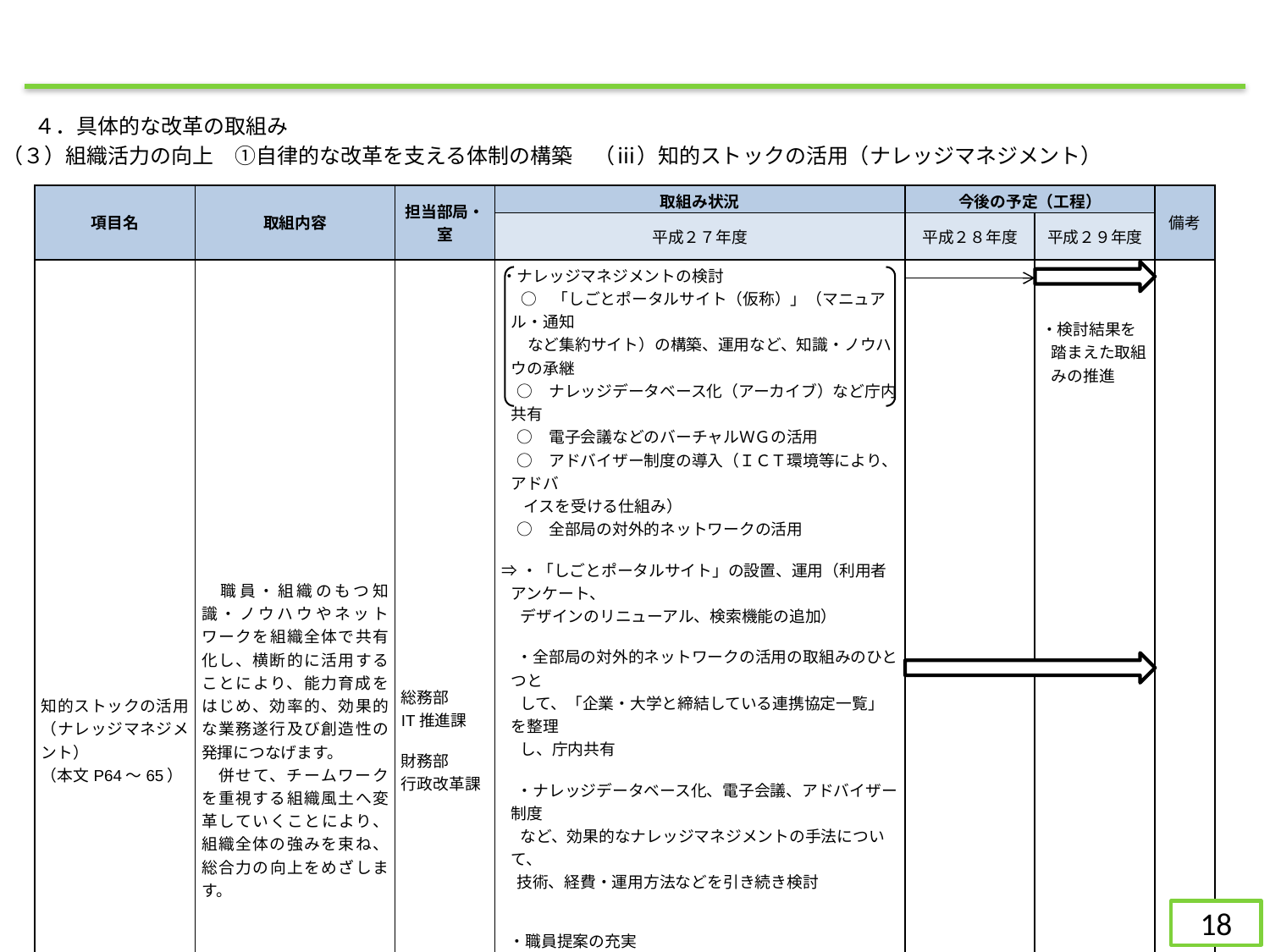

４．具体的な改革の取組み
（３）組織活力の向上　①自律的な改革を支える体制の構築　（ⅲ）知的ストックの活用（ナレッジマネジメント）
| 項目名 | 取組内容 | 担当部局・室 | 取組み状況 | 今後の予定（工程） |  | 備考 |
| --- | --- | --- | --- | --- | --- | --- |
|  |  |  | 平成２７年度 | 平成２８年度 | 平成２９年度 |  |
| 知的ストックの活用（ナレッジマネジメント） （本文P64～65） | 職員・組織のもつ知識・ノウハウやネットワークを組織全体で共有化し、横断的に活用することにより、能力育成をはじめ、効率的、効果的な業務遂行及び創造性の発揮につなげます。 　併せて、チームワークを重視する組織風土へ変革していくことにより、組織全体の強みを束ね、総合力の向上をめざします。 | 総務部 IT推進課   財務部 行政改革課 | ・ナレッジマネジメントの検討 　 ○　「しごとポータルサイト（仮称）」（マニュアル・通知 など集約サイト）の構築、運用など、知識・ノウハウの承継 　○　ナレッジデータベース化（アーカイブ）など庁内共有 　○　電子会議などのバーチャルＷＧの活用 　○　アドバイザー制度の導入（ＩＣＴ環境等により、アドバ イスを受ける仕組み） 　○　全部局の対外的ネットワークの活用 ⇒・「しごとポータルサイト」の設置、運用（利用者アンケート、 デザインのリニューアル、検索機能の追加） 　・全部局の対外的ネットワークの活用の取組みのひとつと して、「企業・大学と締結している連携協定一覧」を整理 し、庁内共有 　・ナレッジデータベース化、電子会議、アドバイザー制度 など、効果的なナレッジマネジメントの手法について、 技術、経費・運用方法などを引き続き検討    ・職員提案の充実 　 職員提案のフォローアップによる提案実現の支援、表彰等 インセンティブを実施 　　  ⇒・業務改善にかかる提案制度において、期間を定めて 集中的に提案を募集し、表彰制度を導入 　 ・応募のあった提案内容をＷＥＢ上で公表、共有すること を通じて、それぞれの職場の業務に反映 ・また、職員が直接知事へ提案することができる「知事へ の職員提案」制度を創設 　・提案のあった内容について、その実現の可能性や課題 にかかる検証をサポート （提案数35件、検証対象17件） |  | ・検討結果を踏まえた取組みの推進 |  |

18